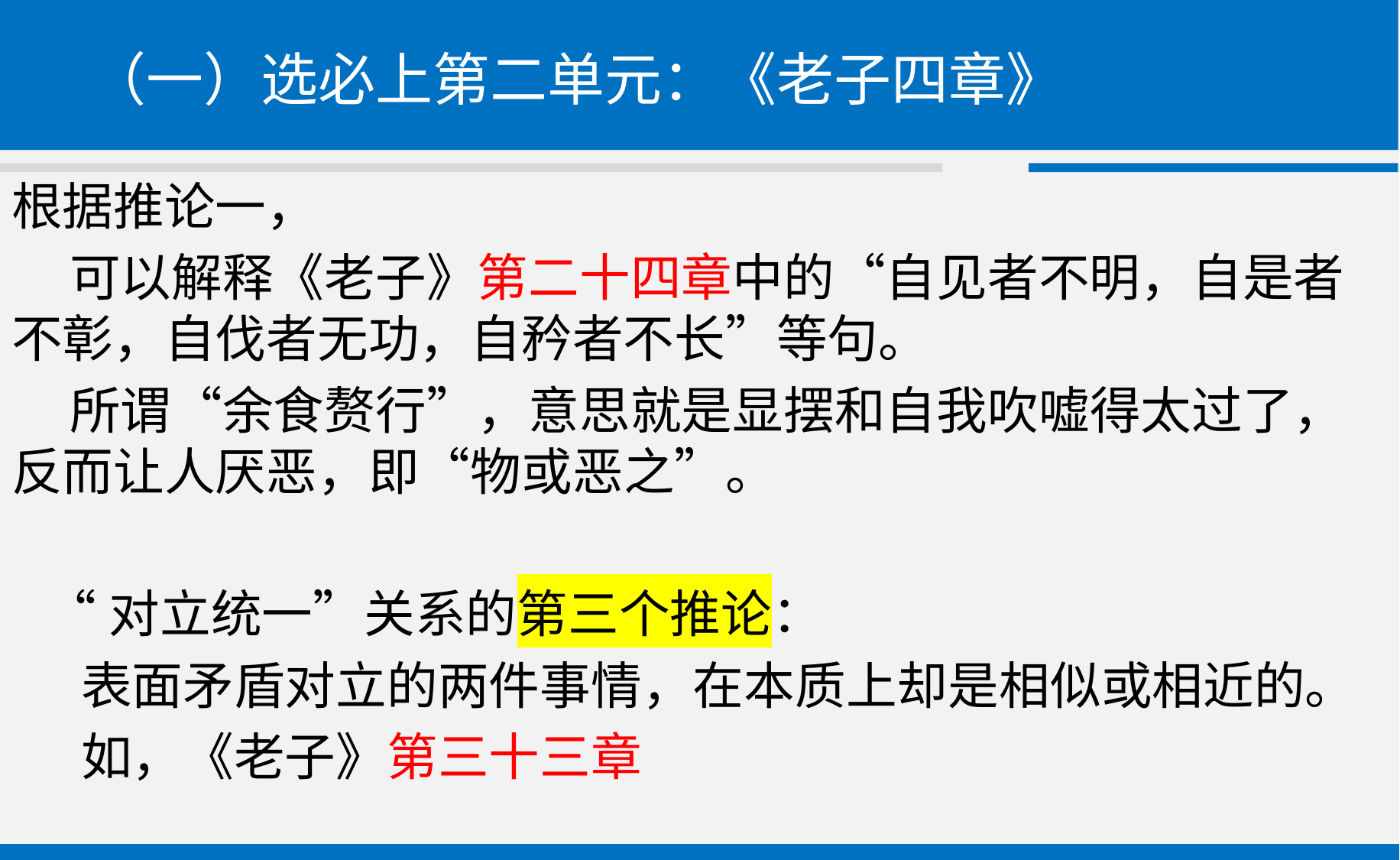

# （一）选必上第二单元：《老子四章》
根据推论一，
    可以解释《老子》第二十四章中的“自见者不明，自是者不彰，自伐者无功，自矜者不长”等句。
    所谓“余食赘行”，意思就是显摆和自我吹嘘得太过了，反而让人厌恶，即“物或恶之”。

   “对立统一”关系的第三个推论：
     表面矛盾对立的两件事情，在本质上却是相似或相近的。
     如，《老子》第三十三章